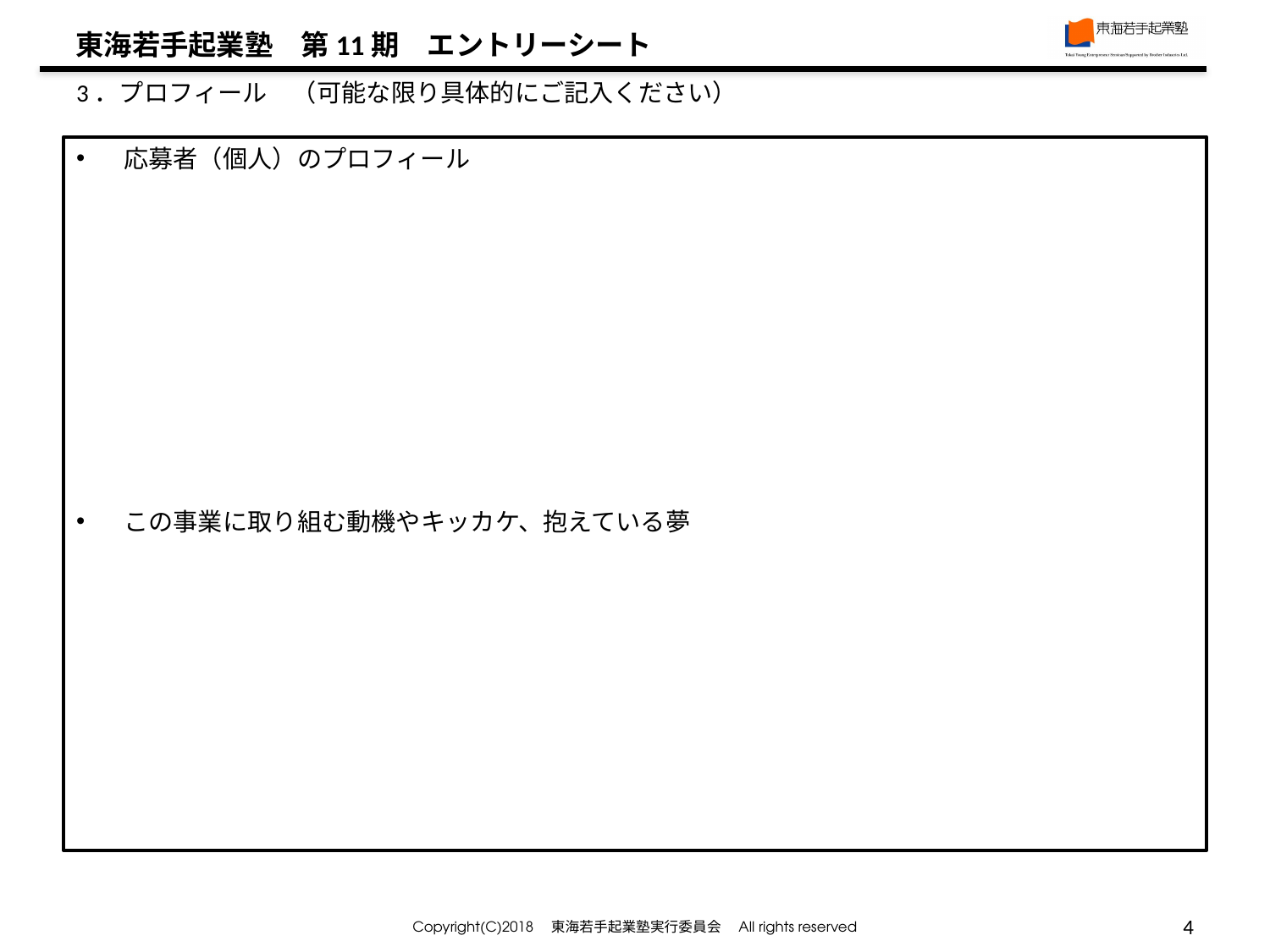

# 3．プロフィール　（可能な限り具体的にご記入ください）
応募者（個人）のプロフィール

この事業に取り組む動機やキッカケ、抱えている夢

Copyright(C)2018　東海若手起業塾実行委員会　All rights reserved
4